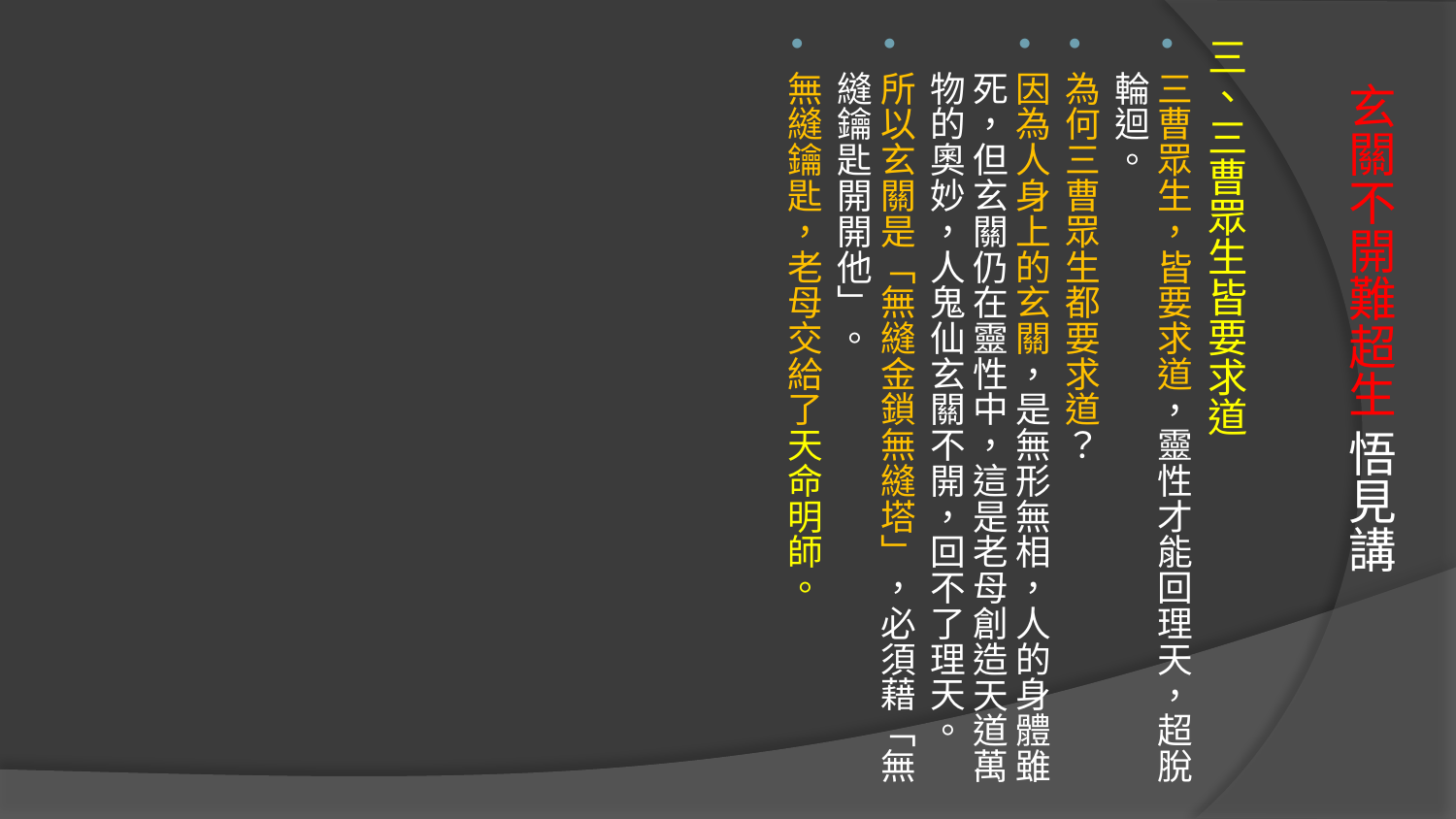

三、三曹眾生皆要求道
三曹眾生，皆要求道，靈性才能回理天，超脫輪迴。
為何三曹眾生都要求道？
因為人身上的玄關，是無形無相，人的身體雖死，但玄關仍在靈性中，這是老母創造天道萬物的奧妙，人鬼仙玄關不開，回不了理天。
所以玄關是「無縫金鎖無縫塔」，必須藉「無縫鑰匙開開他」。
無縫鑰匙，老母交給了天命明師。

# 玄關不開難超生 悟見講